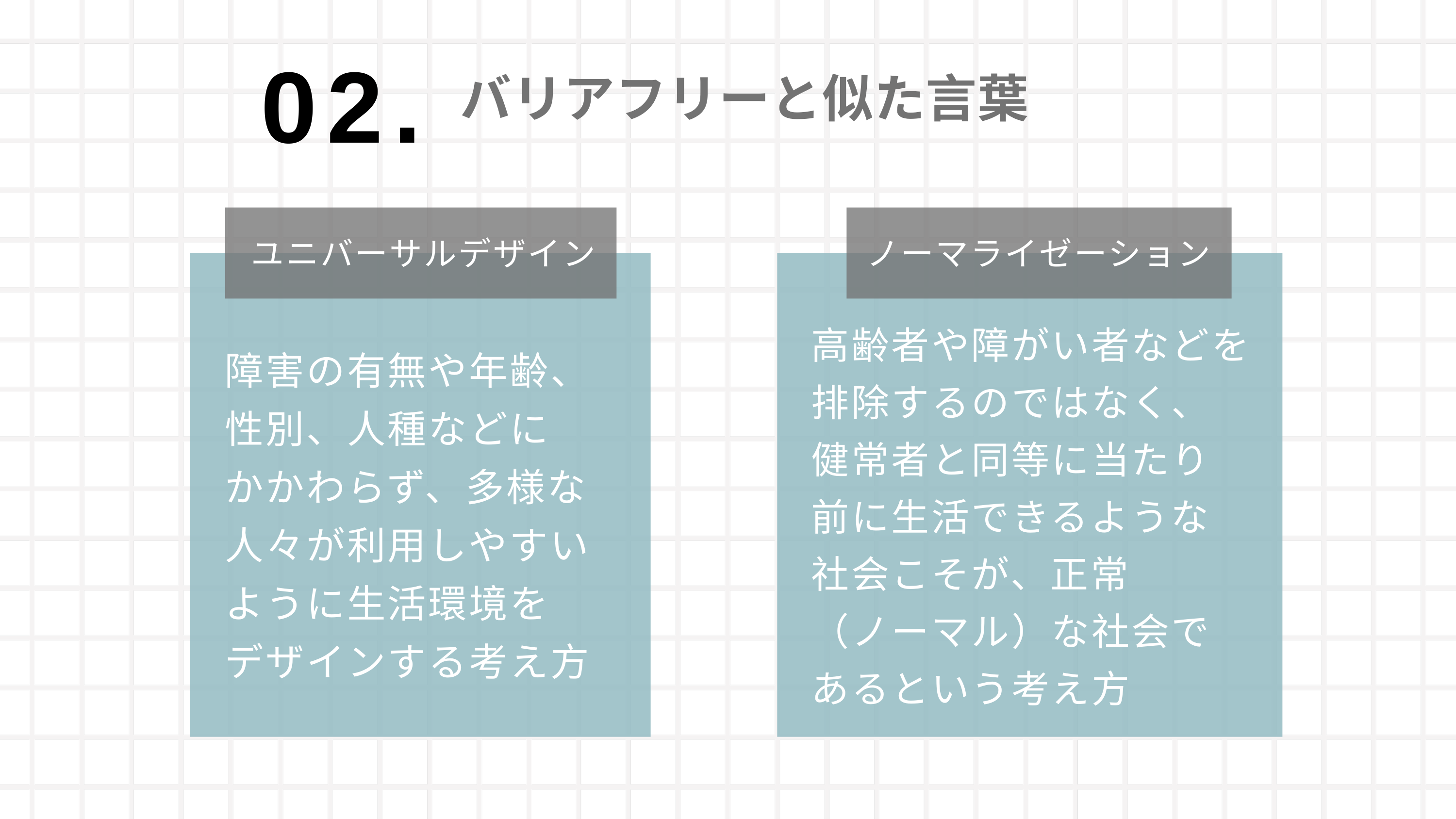

02.
バリアフリーと似た言葉

ユニバーサルデザイン
ノーマライゼーション

高齢者や障がい者などを排除するのではなく、
健常者と同等に当たり
前に生活できるような
社会こそが、正常
（ノーマル）な社会で
あるという考え方
障害の有無や年齢、性別、人種などに
かかわらず、多様な人々が利用しやすいように生活環境を
デザインする考え方﻿